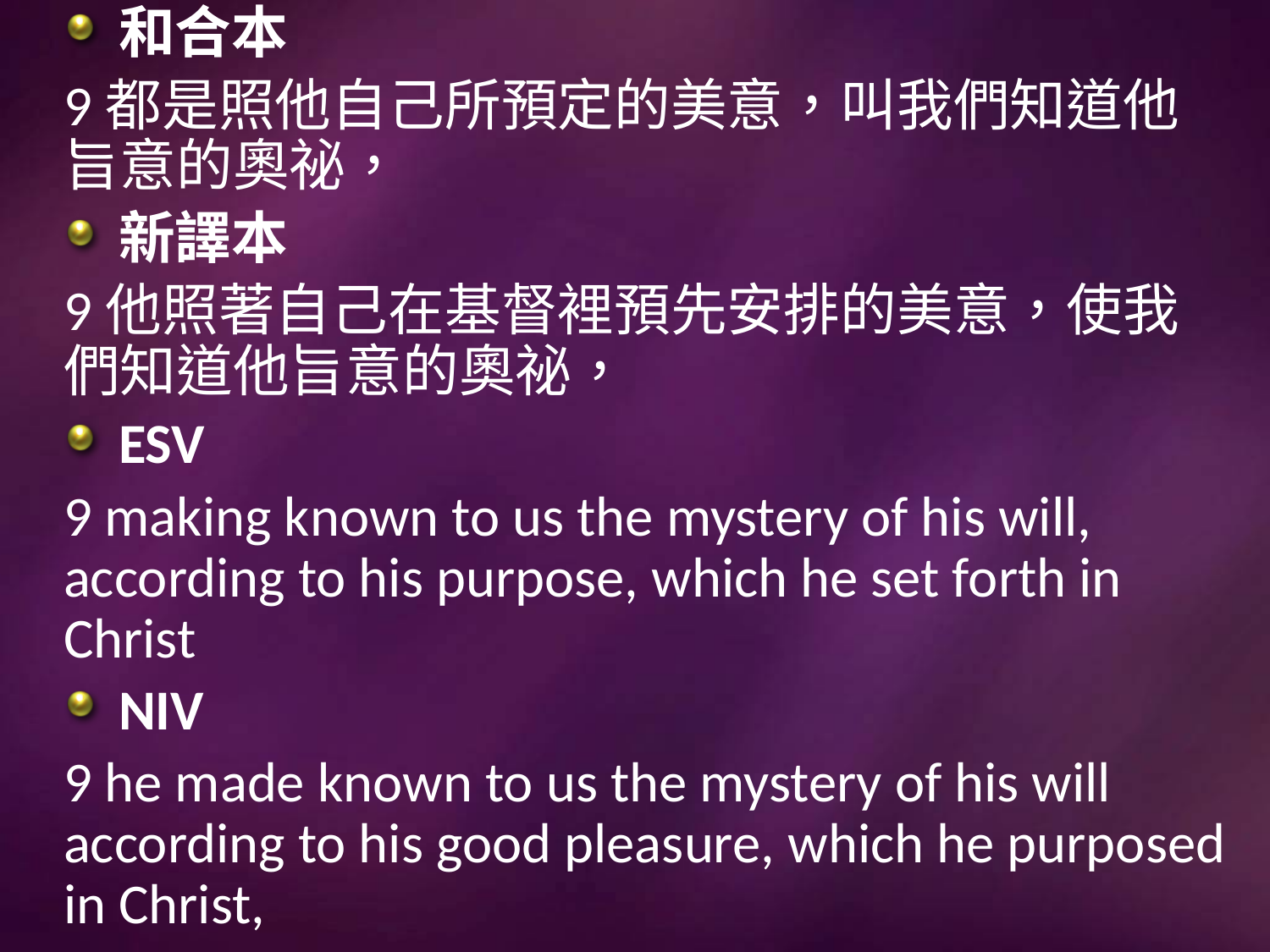

和合本
9都是照他自己所預定的美意，叫我們知道他旨意的奧祕，
新譯本
9他照著自己在基督裡預先安排的美意，使我們知道他旨意的奧祕，
ESV
9 making known to us the mystery of his will, according to his purpose, which he set forth in Christ
NIV
9 he made known to us the mystery of his will according to his good pleasure, which he purposed in Christ,